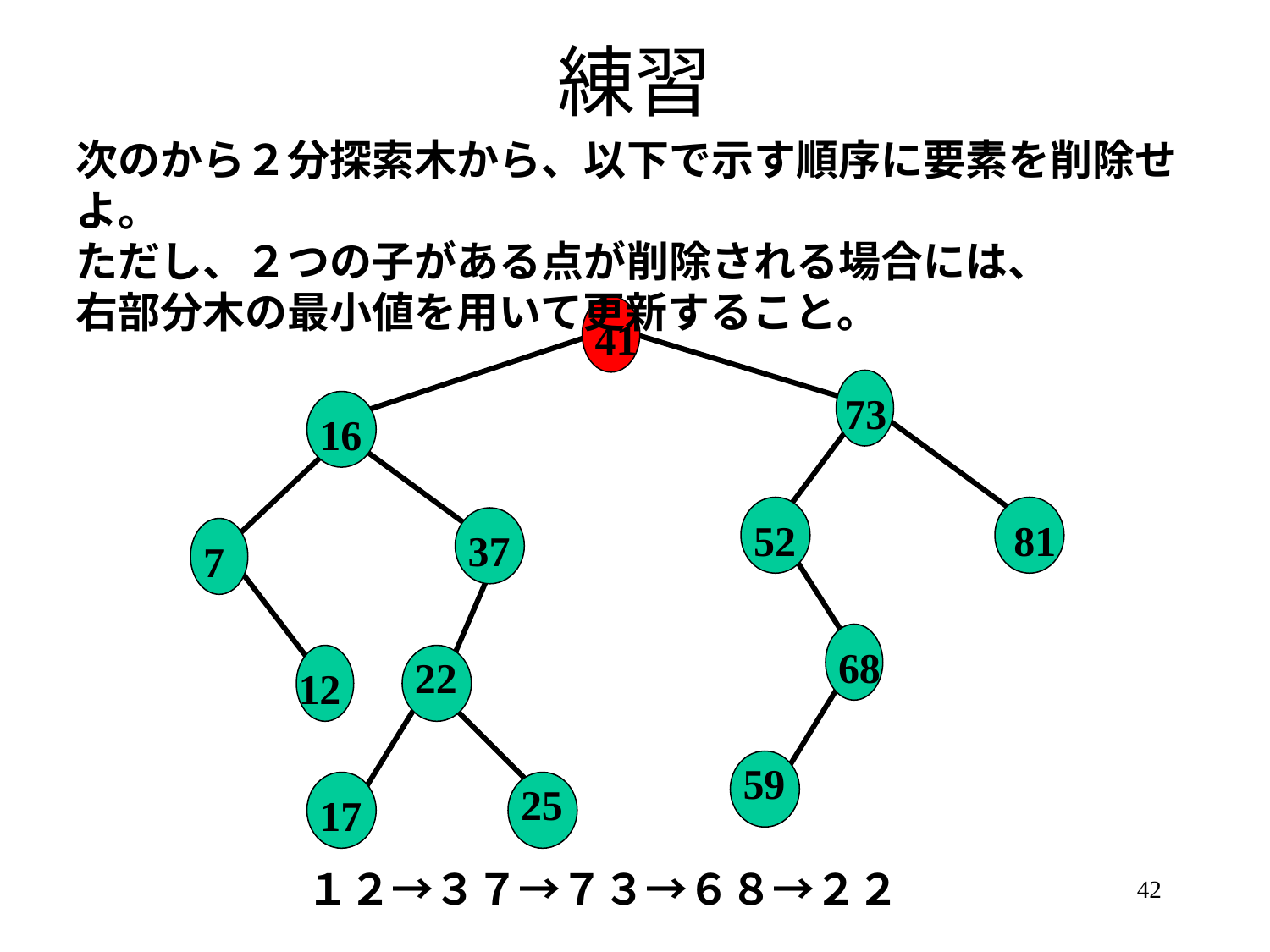

# 練習
次のから２分探索木から、以下で示す順序に要素を削除せよ。
ただし、２つの子がある点が削除される場合には、
右部分木の最小値を用いて更新すること。

41

73

16

52
81

37
7

68

22
12

59

25
17
１２→３７→７３→６８→２２
42